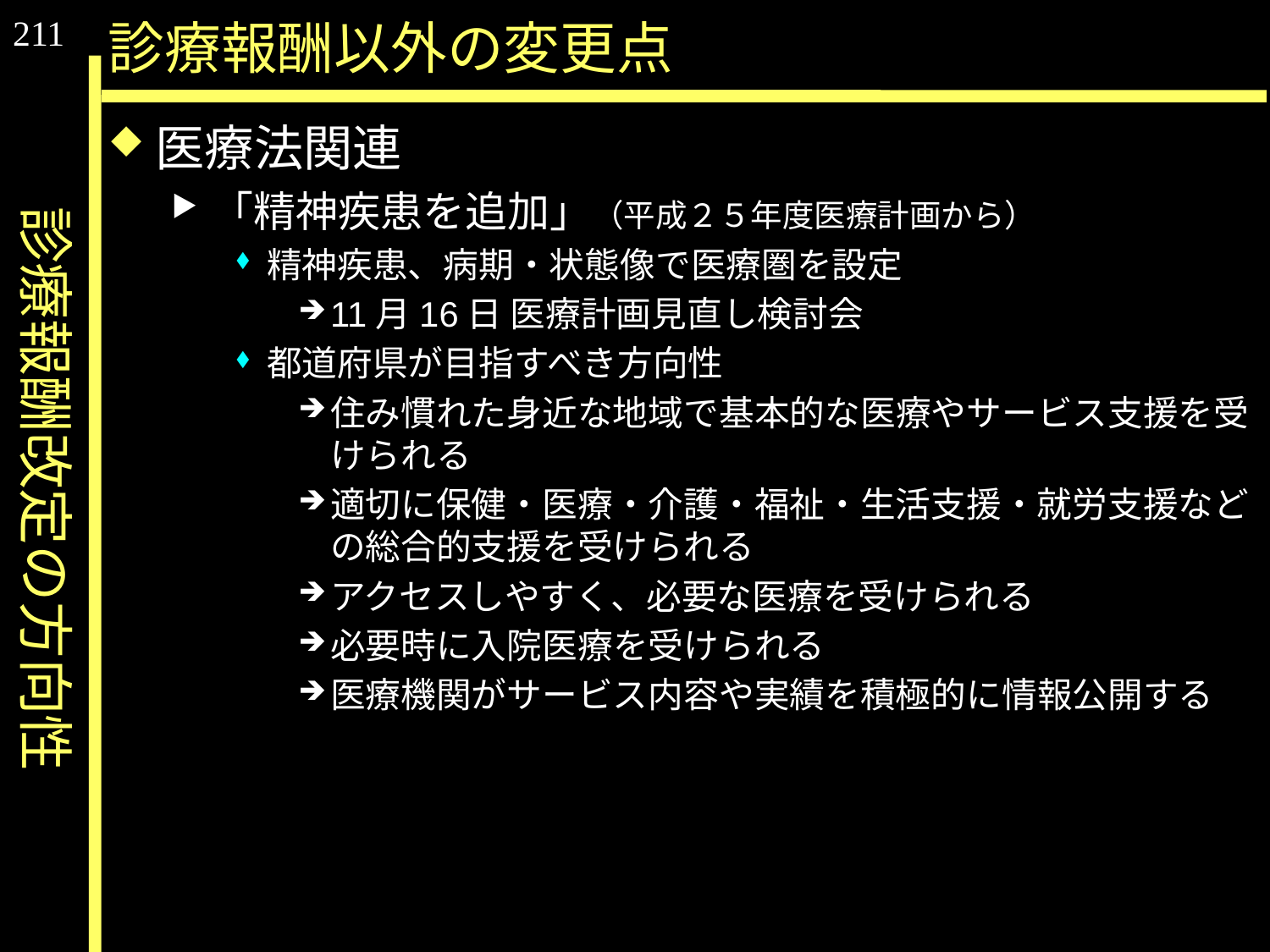

211
# 診療報酬以外の変更点

診療報酬改定の方向性
医療法関連
「精神疾患を追加」（平成２５年度医療計画から）
精神疾患、病期・状態像で医療圏を設定
11月16日 医療計画見直し検討会
都道府県が目指すべき方向性
住み慣れた身近な地域で基本的な医療やサービス支援を受けられる
適切に保健・医療・介護・福祉・生活支援・就労支援などの総合的支援を受けられる
アクセスしやすく、必要な医療を受けられる
必要時に入院医療を受けられる
医療機関がサービス内容や実績を積極的に情報公開する